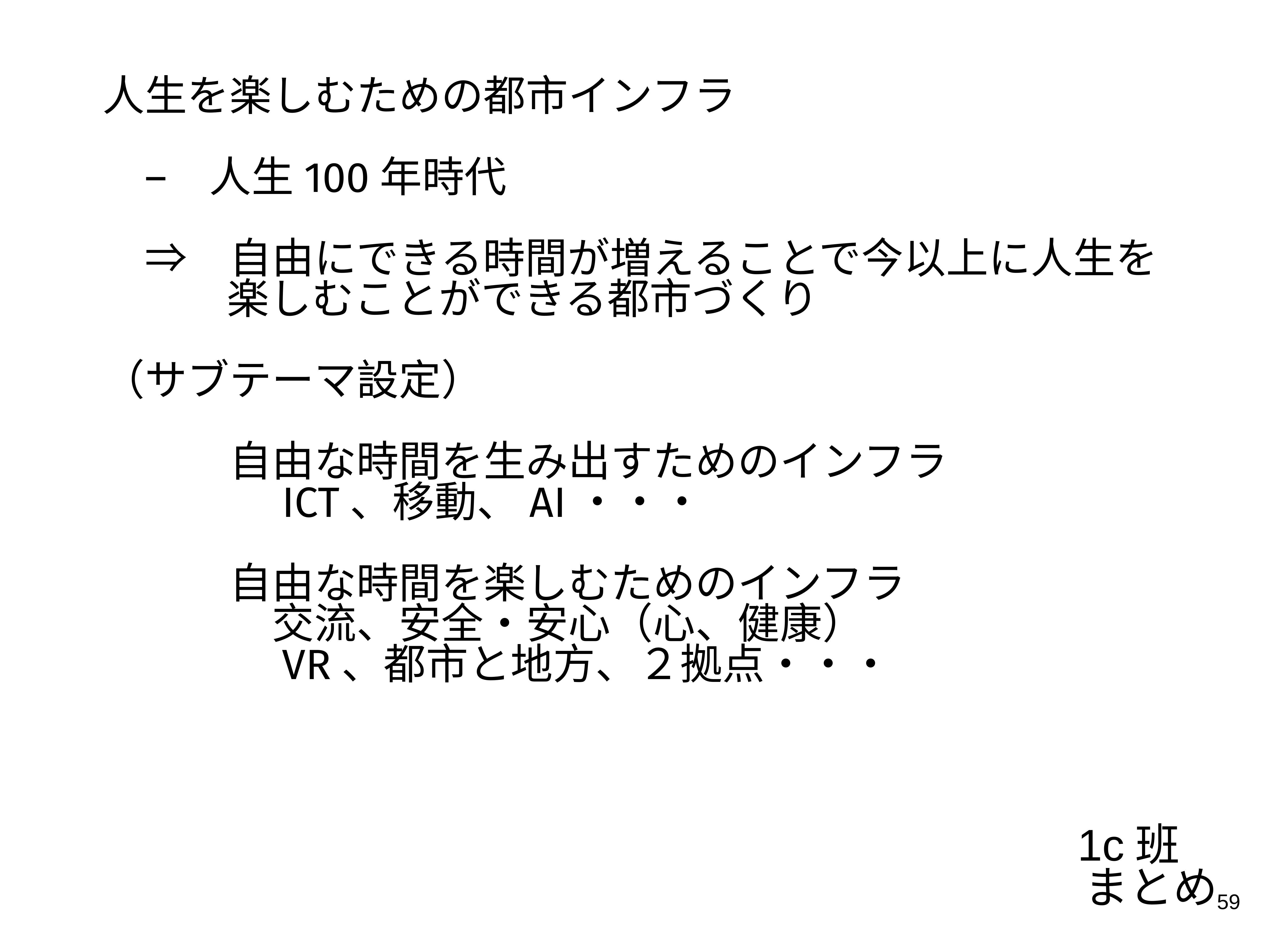

人生を楽しむための都市インフラ

　―　人生100年時代

　⇒　自由にできる時間が増えることで今以上に人生を楽しむことができる都市づくり

（サブテーマ設定）

　　　自由な時間を生み出すためのインフラ
　　　　ICT、移動、AI・・・

　　　自由な時間を楽しむためのインフラ
　　　　交流、安全・安心（心、健康）
　　　　VR、都市と地方、２拠点・・・
1c班
まとめ
59